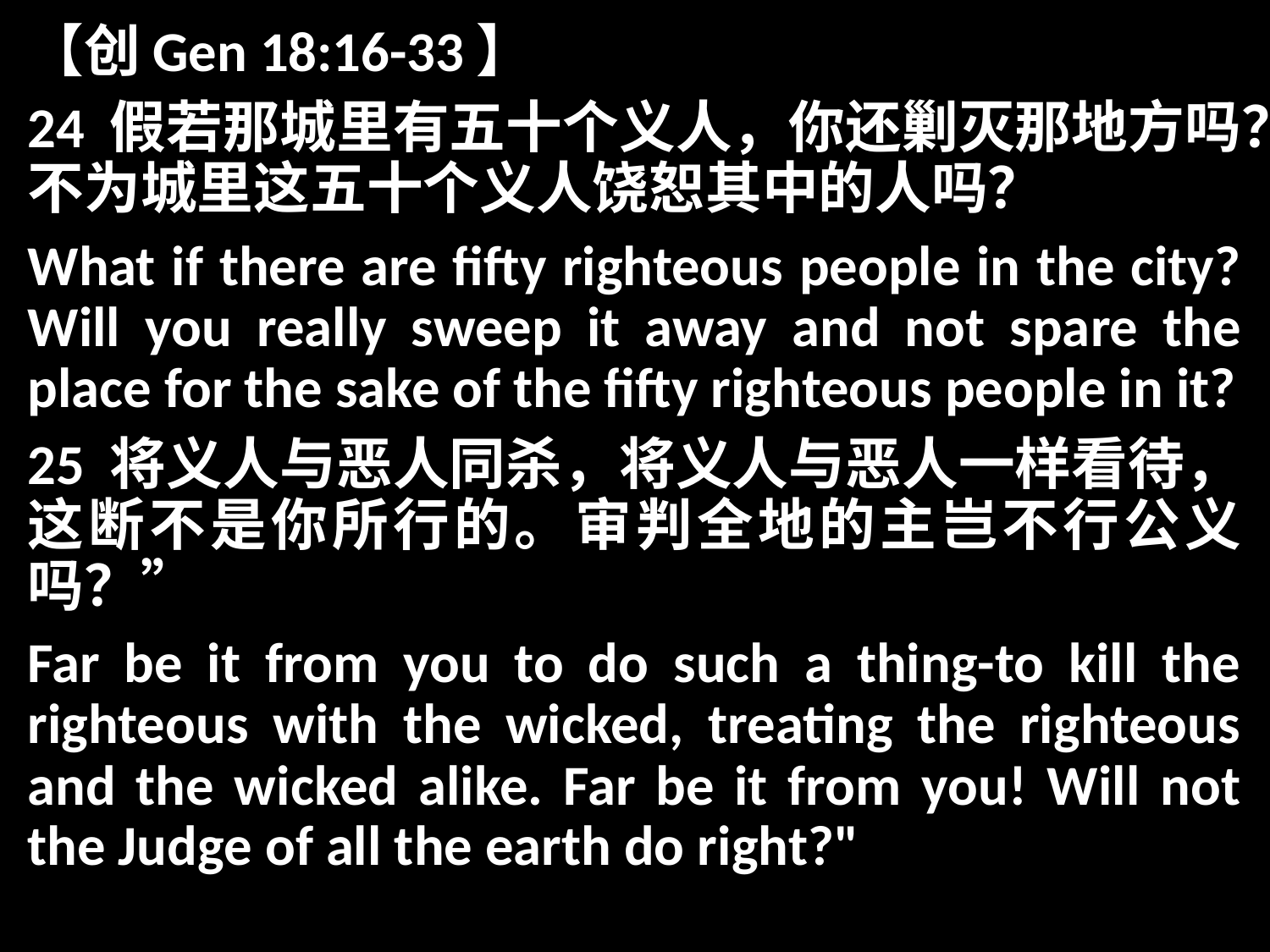

【创Gen 18:16-33】
24 假若那城里有五十个义人，你还剿灭那地方吗？不为城里这五十个义人饶恕其中的人吗？
What if there are fifty righteous people in the city? Will you really sweep it away and not spare the place for the sake of the fifty righteous people in it?
25 将义人与恶人同杀，将义人与恶人一样看待，这断不是你所行的。审判全地的主岂不行公义吗？”
Far be it from you to do such a thing-to kill the righteous with the wicked, treating the righteous and the wicked alike. Far be it from you! Will not the Judge of all the earth do right?"